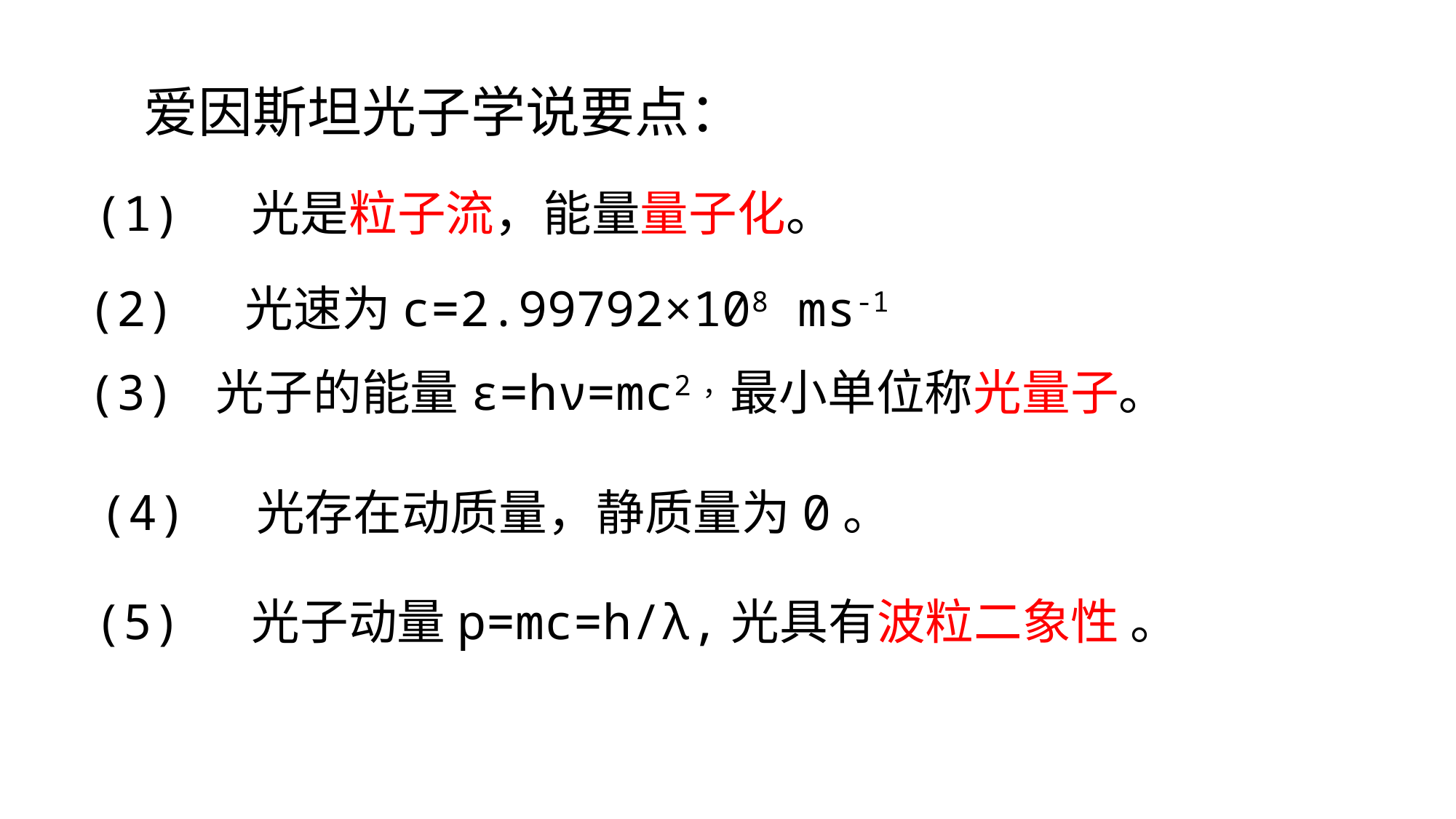

爱因斯坦光子学说要点：
(1)  光是粒子流，能量量子化。
(2)  光速为c=2.99792×108 ms-1
(3) 光子的能量ε=hν=mc2，最小单位称光量子。
  (4)  光存在动质量，静质量为0。
(5)  光子动量p=mc=h/λ,光具有波粒二象性 。

16